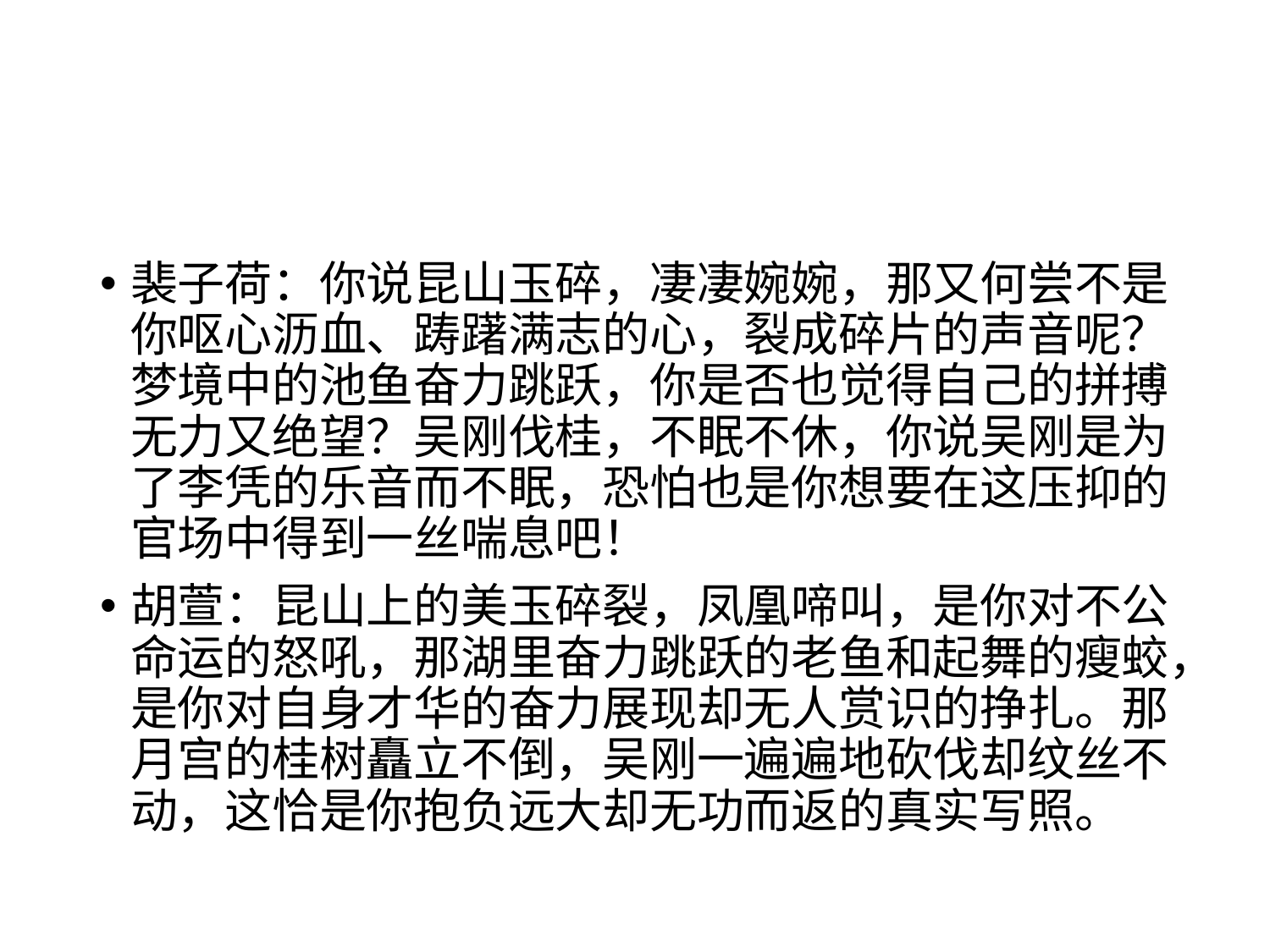

#
裴子荷：你说昆山玉碎，凄凄婉婉，那又何尝不是你呕心沥血、踌躇满志的心，裂成碎片的声音呢？梦境中的池鱼奋力跳跃，你是否也觉得自己的拼搏无力又绝望？吴刚伐桂，不眠不休，你说吴刚是为了李凭的乐音而不眠，恐怕也是你想要在这压抑的官场中得到一丝喘息吧！
胡萱：昆山上的美玉碎裂，凤凰啼叫，是你对不公命运的怒吼，那湖里奋力跳跃的老鱼和起舞的瘦蛟，是你对自身才华的奋力展现却无人赏识的挣扎。那月宫的桂树矗立不倒，吴刚一遍遍地砍伐却纹丝不动，这恰是你抱负远大却无功而返的真实写照。